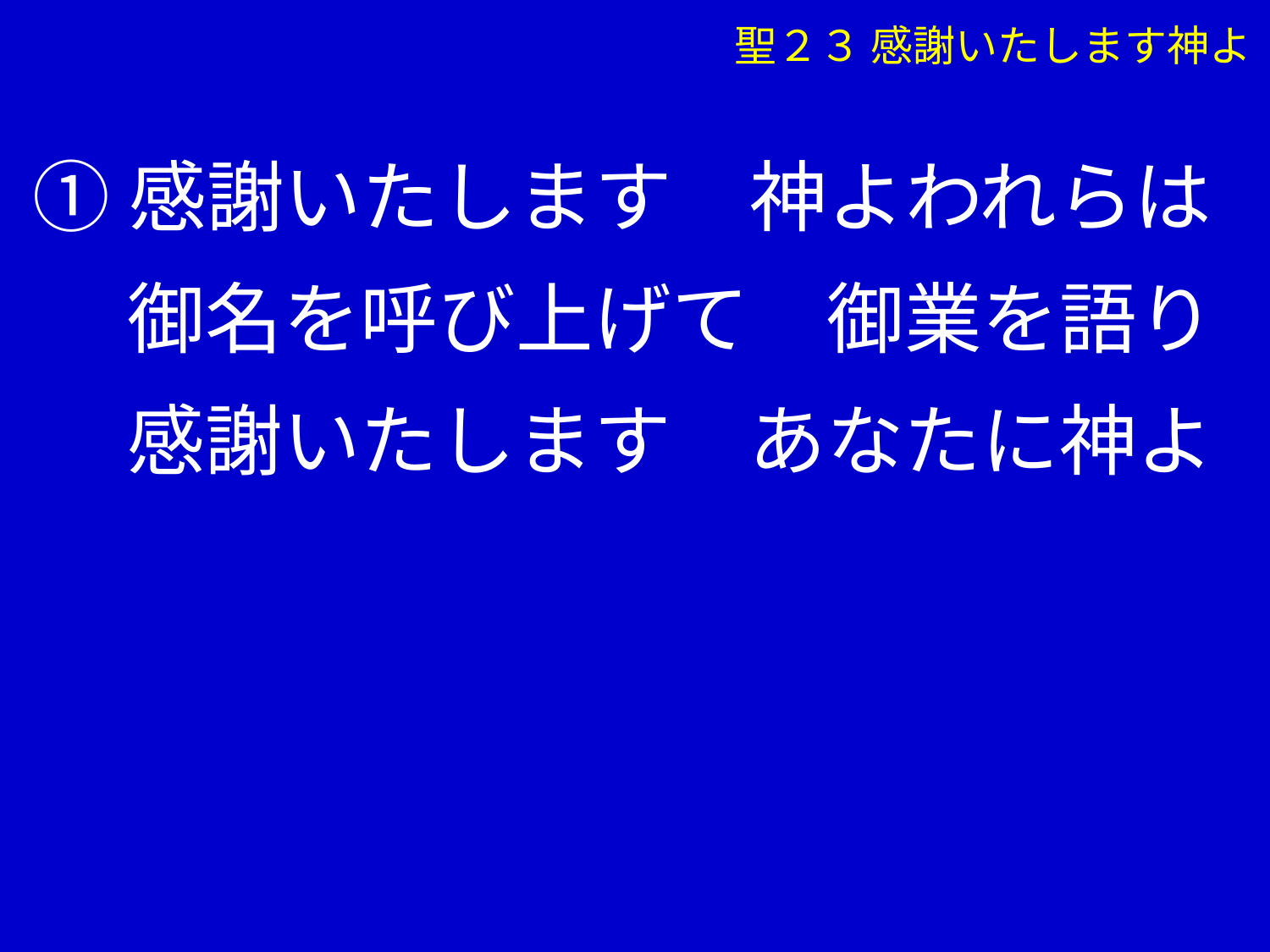

聖２３ 感謝いたします神よ
①感謝いたします　神よわれらは
　 御名を呼び上げて　御業を語り
　 感謝いたします　あなたに神よ